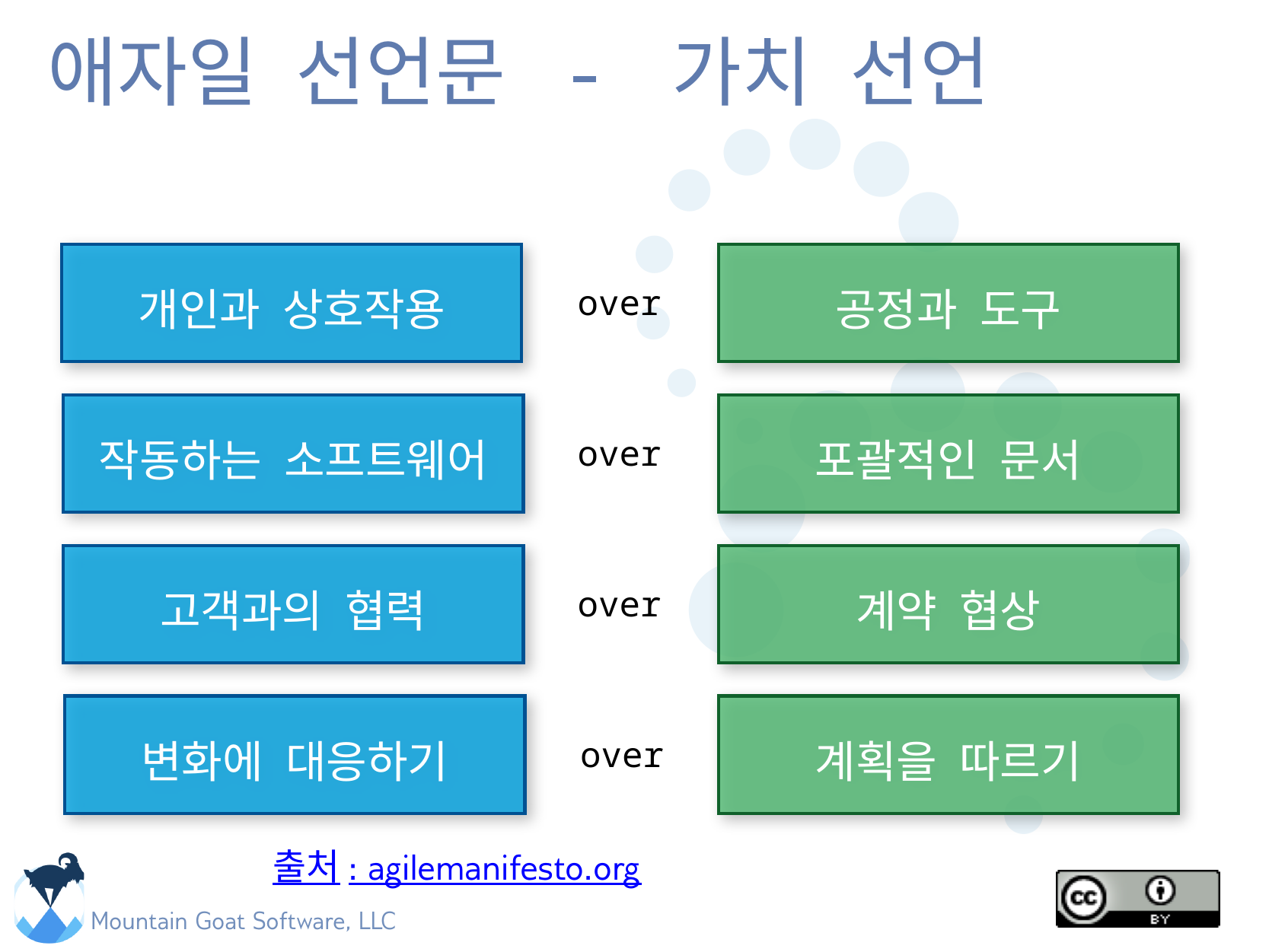

# 애자일 선언문 - 가치 선언
개인과 상호작용
공정과 도구
over
작동하는 소프트웨어
포괄적인 문서
over
고객과의 협력
계약 협상
over
변화에 대응하기
계획을 따르기
over
출처: agilemanifesto.org